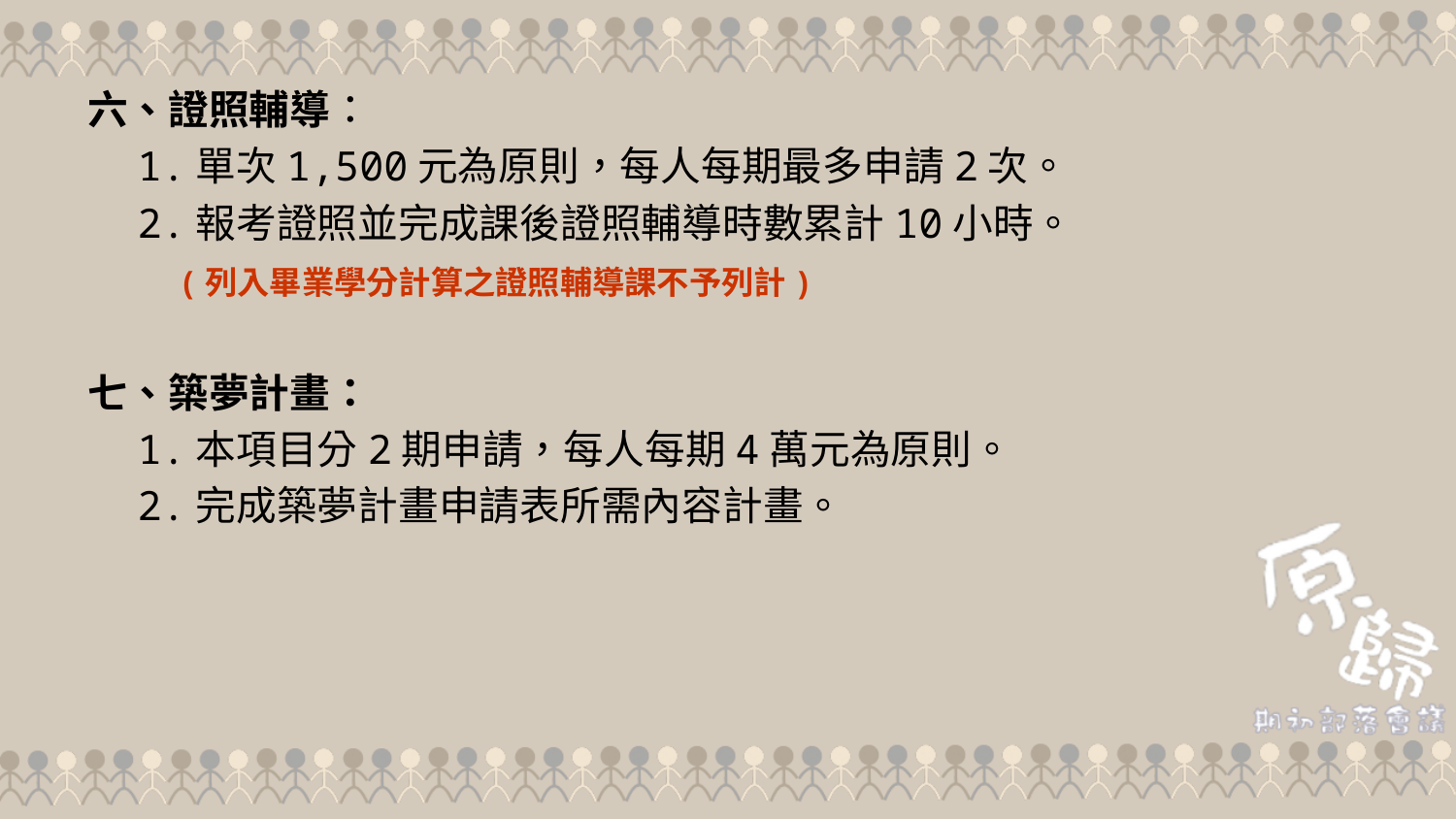

六、證照輔導：
　1.單次1,500元為原則，每人每期最多申請2次。
　2.報考證照並完成課後證照輔導時數累計10小時。
　　(列入畢業學分計算之證照輔導課不予列計)

七、築夢計畫：
　1.本項目分2期申請，每人每期4萬元為原則。
　2.完成築夢計畫申請表所需內容計畫。
62